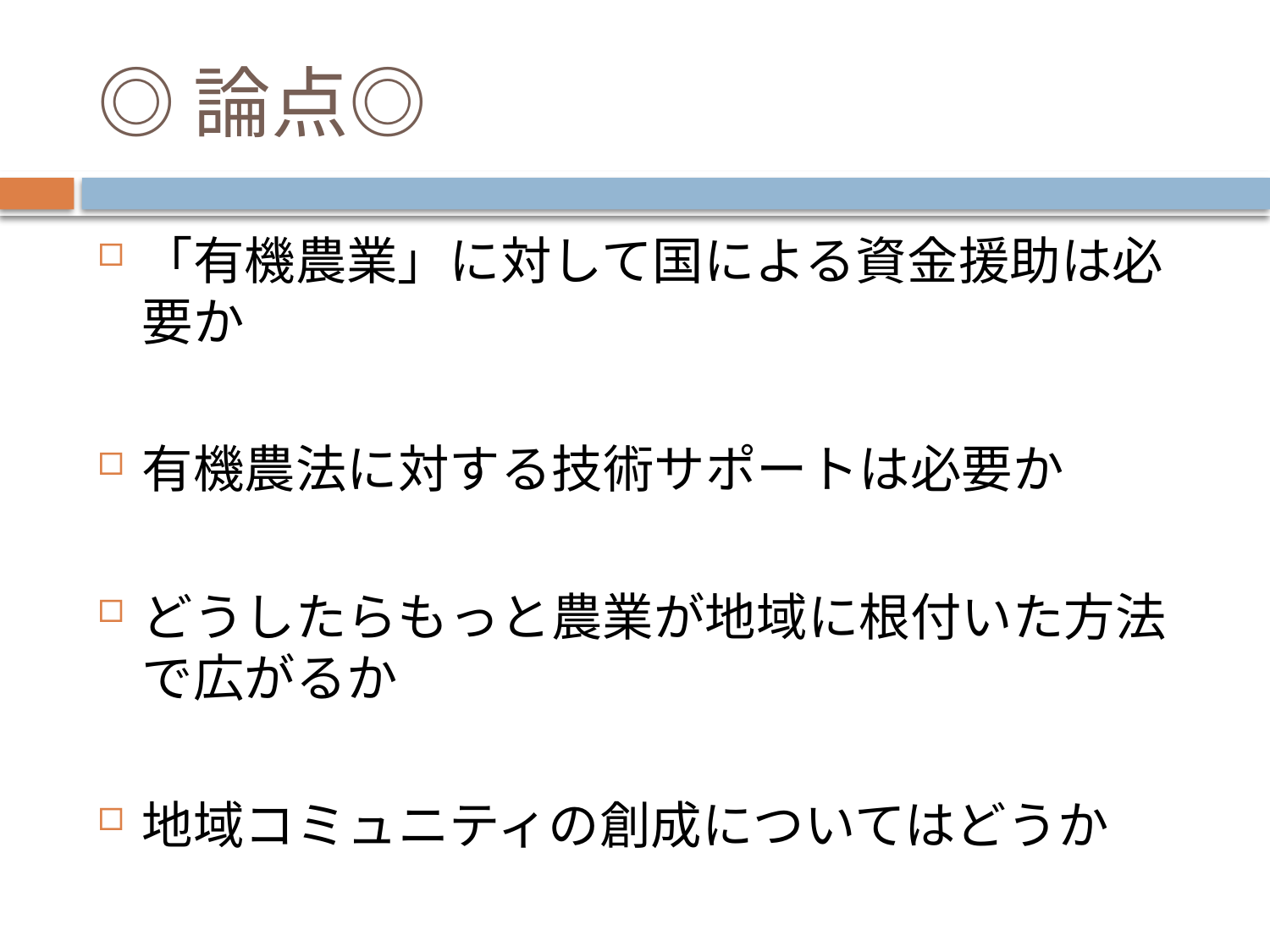

# ◎論点◎
「有機農業」に対して国による資金援助は必要か

有機農法に対する技術サポートは必要か

どうしたらもっと農業が地域に根付いた方法で広がるか

地域コミュニティの創成についてはどうか